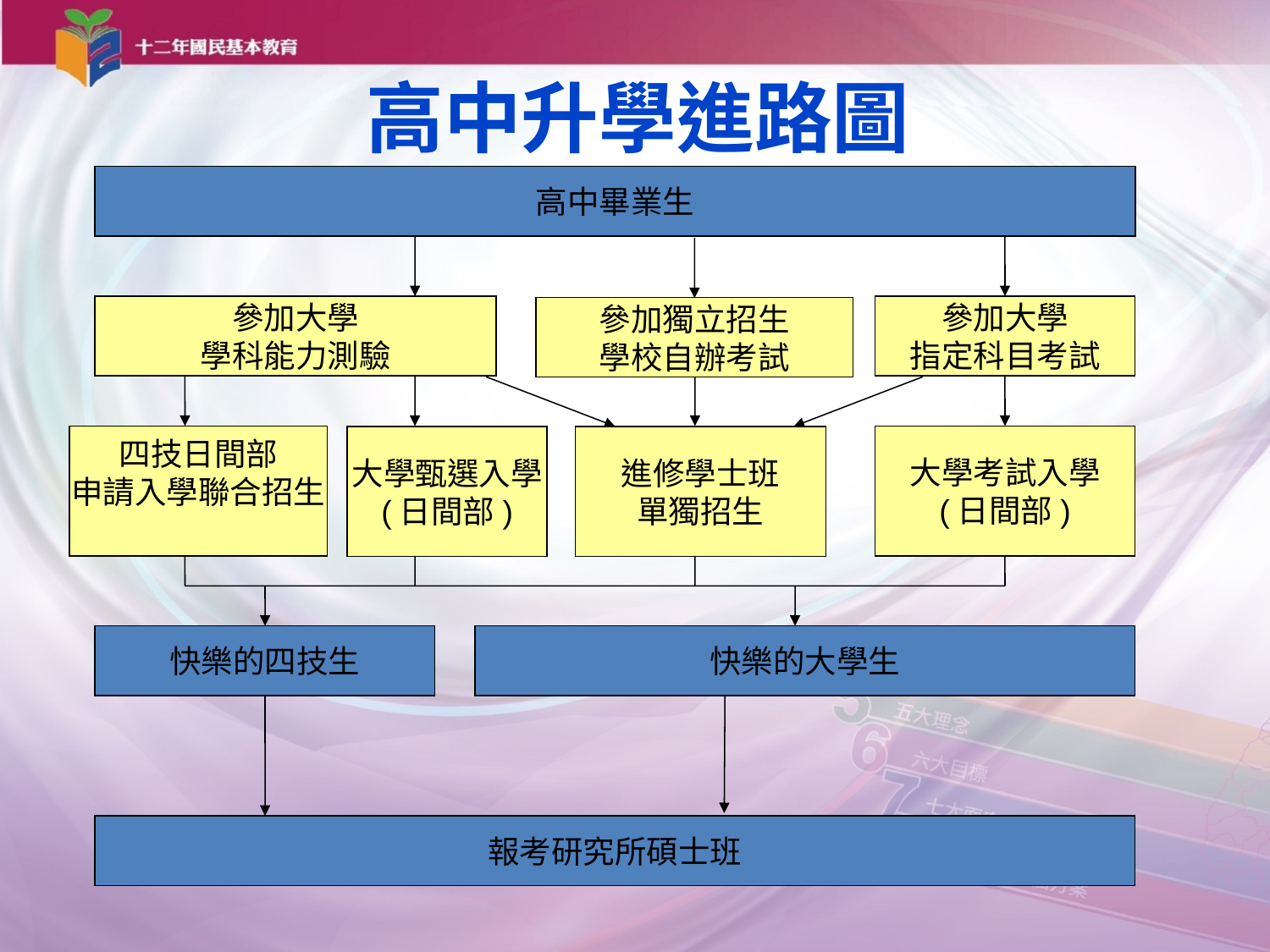

# 高中升學進路圖
高中畢業生

參加大學
學科能力測驗
參加大學
指定科目考試
參加獨立招生
學校自辦考試

四技日間部
申請入學聯合招生

大學考試入學
(日間部)
大學甄選入學
(日間部)
進修學士班
單獨招生

快樂的四技生
快樂的大學生

報考研究所碩士班